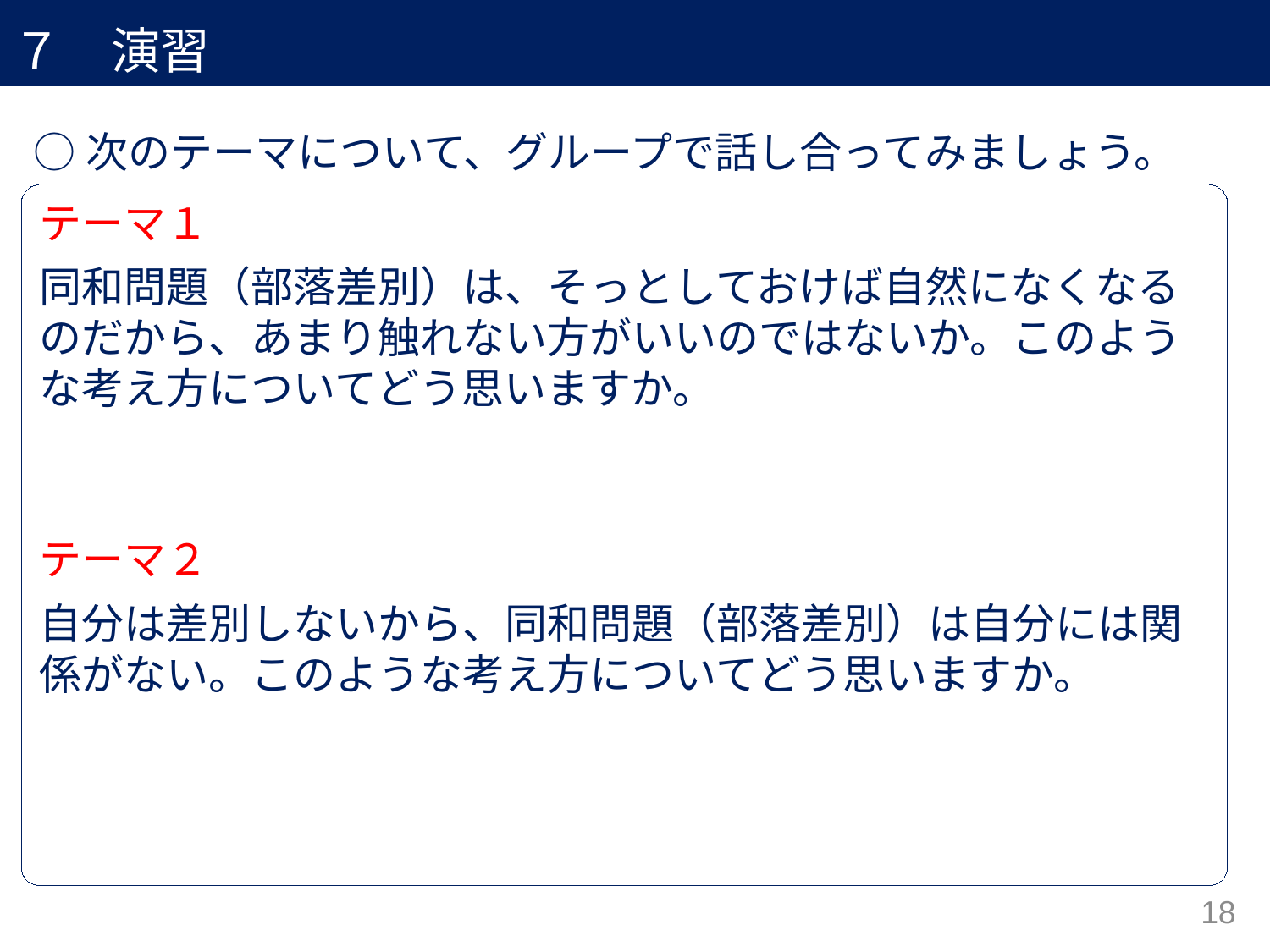

７　演習
○次のテーマについて、グループで話し合ってみましょう。
テーマ１
同和問題（部落差別）は、そっとしておけば自然になくなるのだから、あまり触れない方がいいのではないか。このような考え方についてどう思いますか。

テーマ２
自分は差別しないから、同和問題（部落差別）は自分には関係がない。このような考え方についてどう思いますか。

18